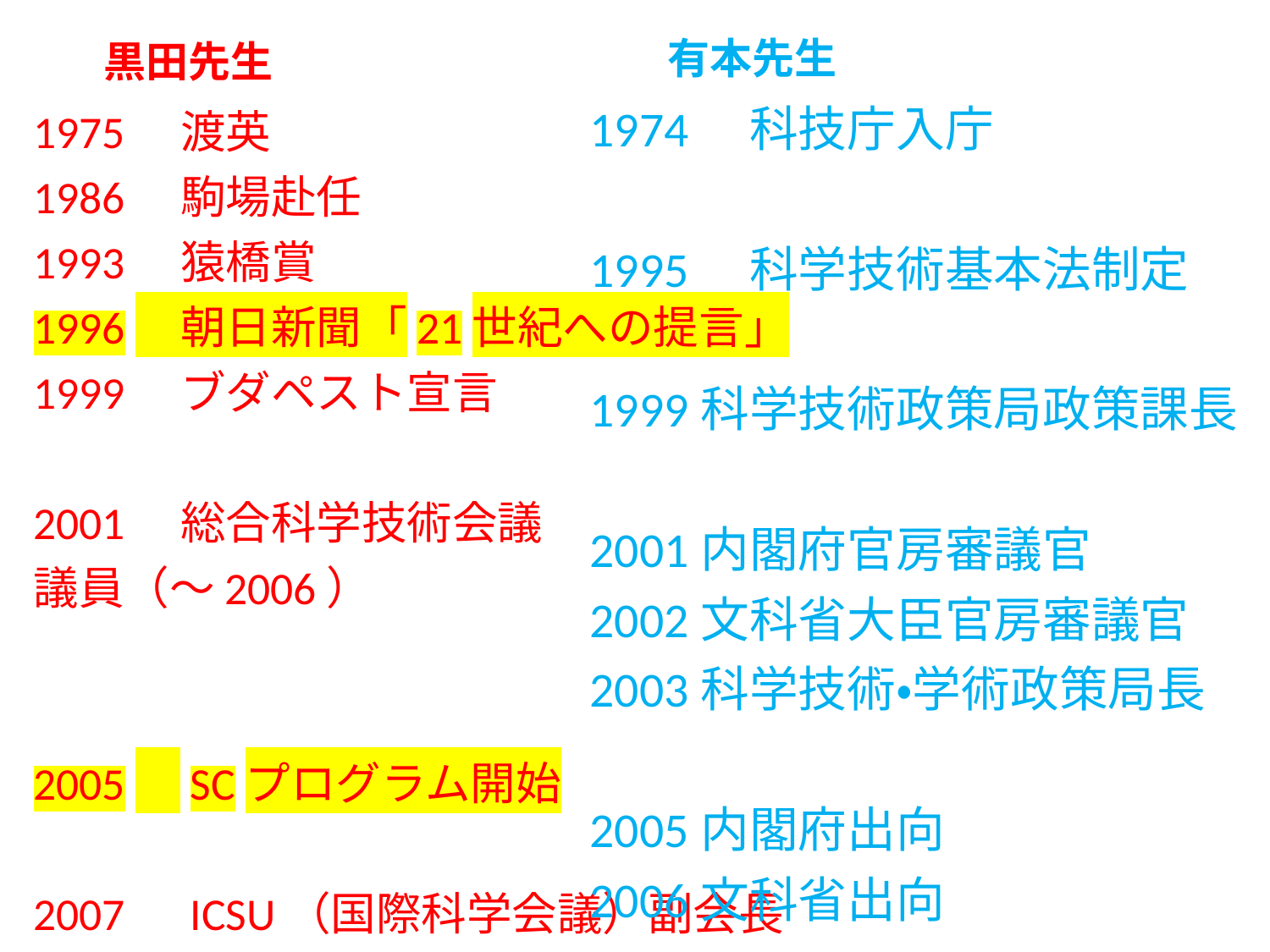

有本先生

黒田先生

1974　科技庁入庁

1995　科学技術基本法制定

1999科学技術政策局政策課長

2001内閣府官房審議官
2002文科省大臣官房審議官
2003科学技術・学術政策局長

2005内閣府出向
2006文科省出向

1975　渡英
1986　駒場赴任
1993　猿橋賞
1996　朝日新聞「21世紀への提言」
1999　ブダペスト宣言

2001　総合科学技術会議
議員（～2006）

2005　SCプログラム開始

2007　ICSU（国際科学会議）副会長